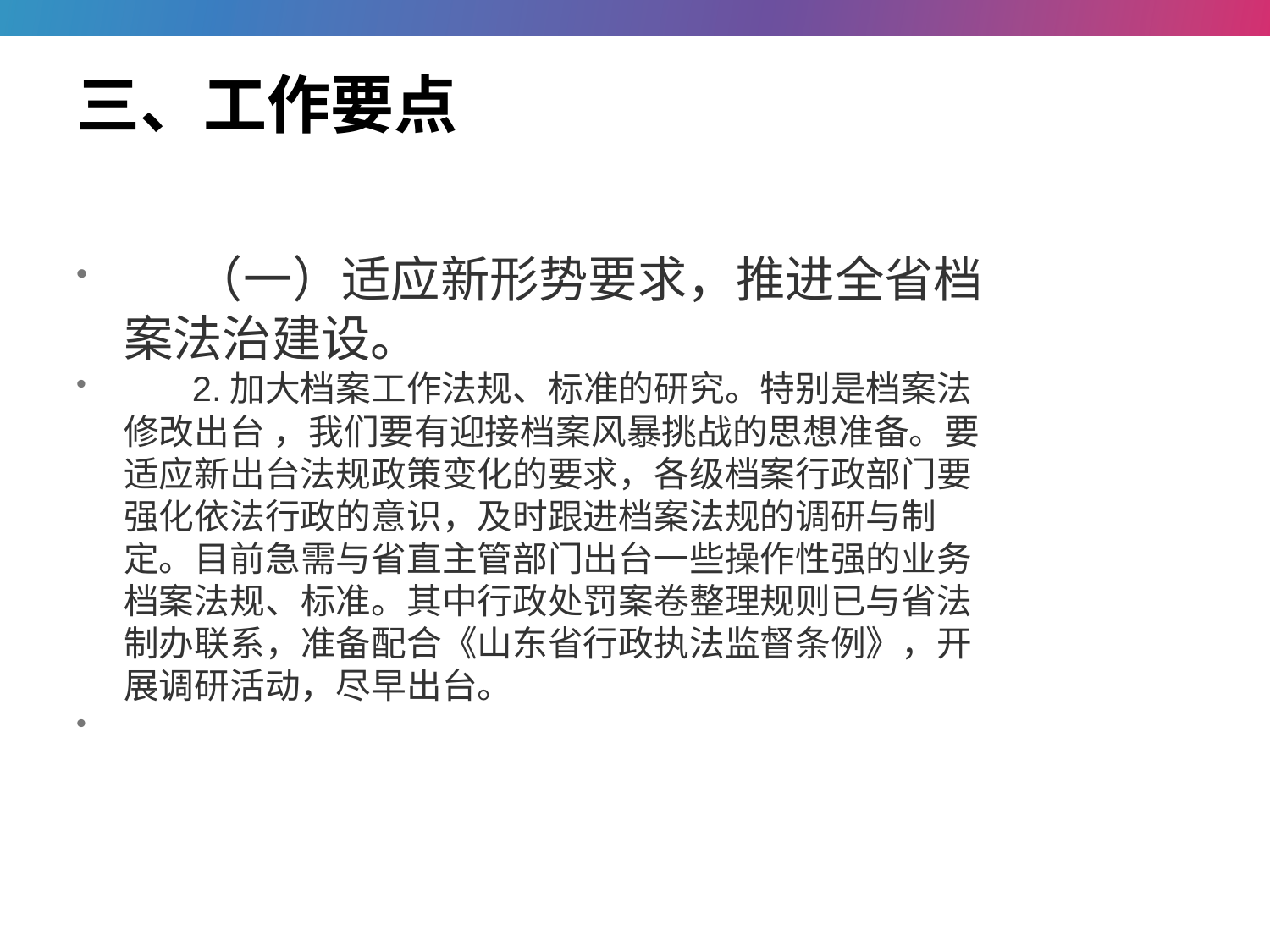

# 三、工作要点
       （一）适应新形势要求，推进全省档案法治建设。
       2.加大档案工作法规、标准的研究。特别是档案法修改出台 ，我们要有迎接档案风暴挑战的思想准备。要适应新出台法规政策变化的要求，各级档案行政部门要强化依法行政的意识，及时跟进档案法规的调研与制定。目前急需与省直主管部门出台一些操作性强的业务档案法规、标准。其中行政处罚案卷整理规则已与省法制办联系，准备配合《山东省行政执法监督条例》，开展调研活动，尽早出台。